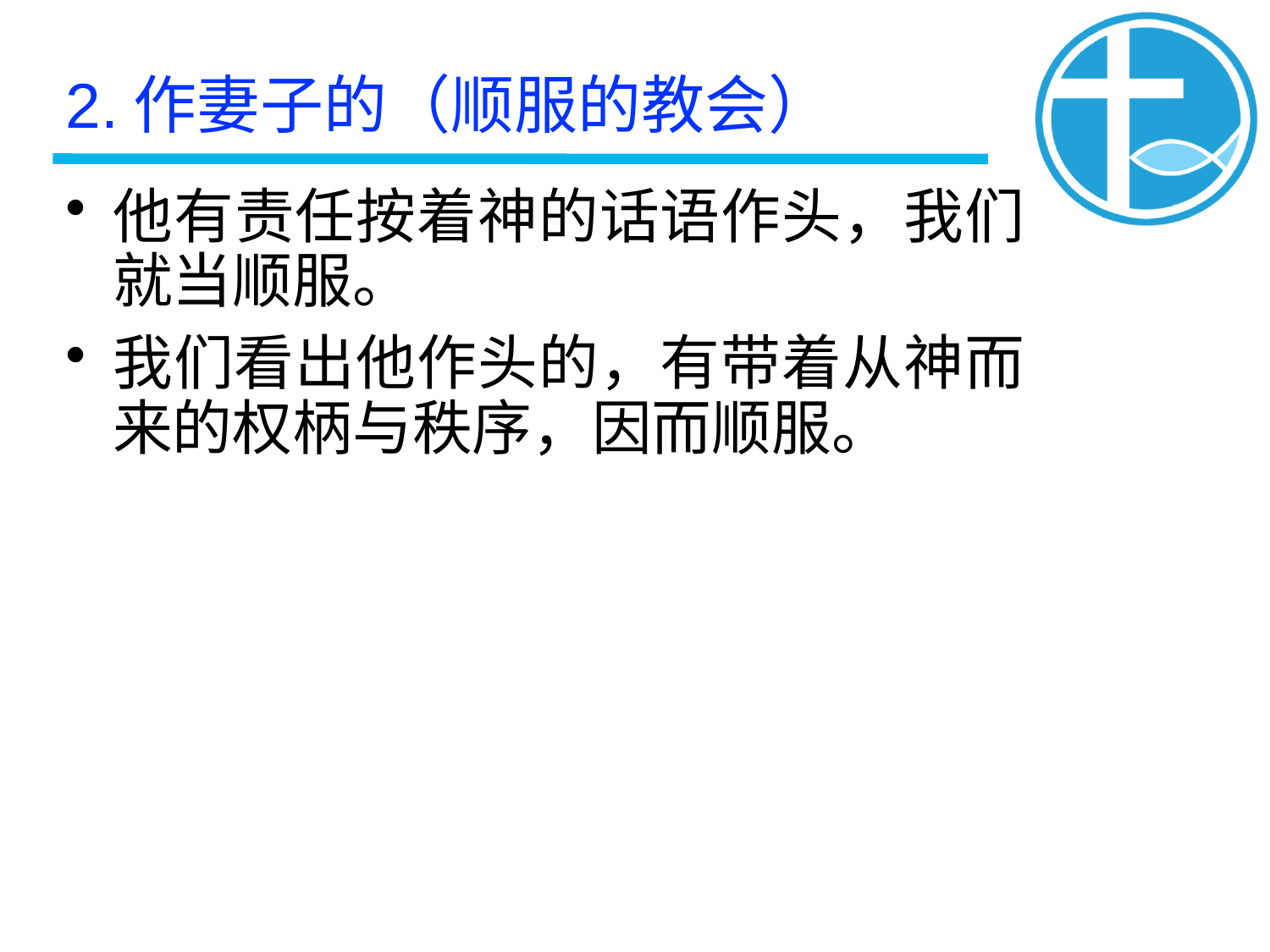

2.作妻子的（顺服的教会）
他有责任按着神的话语作头，我们就当顺服。
我们看出他作头的，有带着从神而来的权柄与秩序，因而顺服。